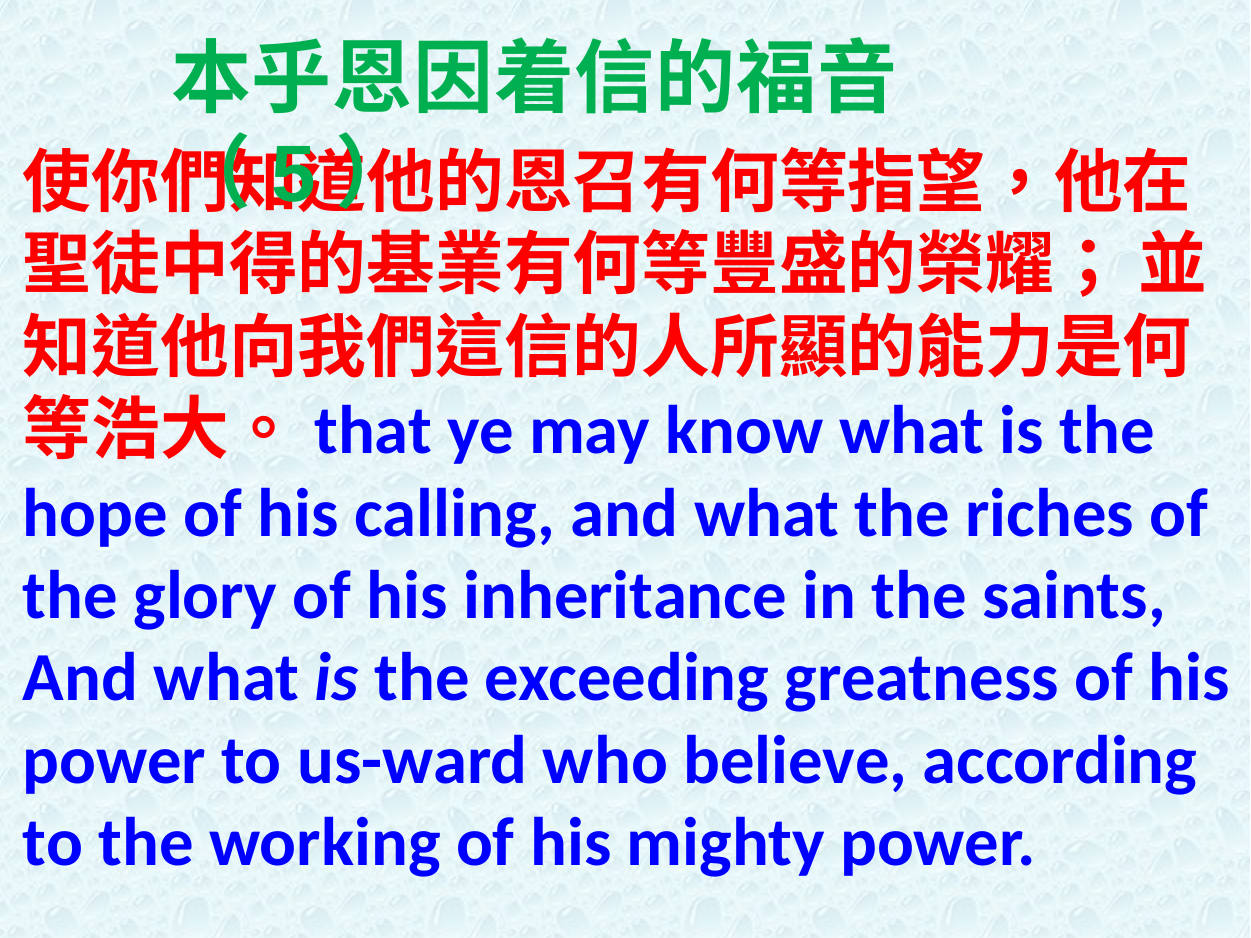

本乎恩因着信的福音（5）
使你們知道他的恩召有何等指望，他在聖徒中得的基業有何等豐盛的榮耀； 並知道他向我們這信的人所顯的能力是何等浩大。that ye may know what is the hope of his calling, and what the riches of the glory of his inheritance in the saints, And what is the exceeding greatness of his power to us-ward who believe, according to the working of his mighty power.